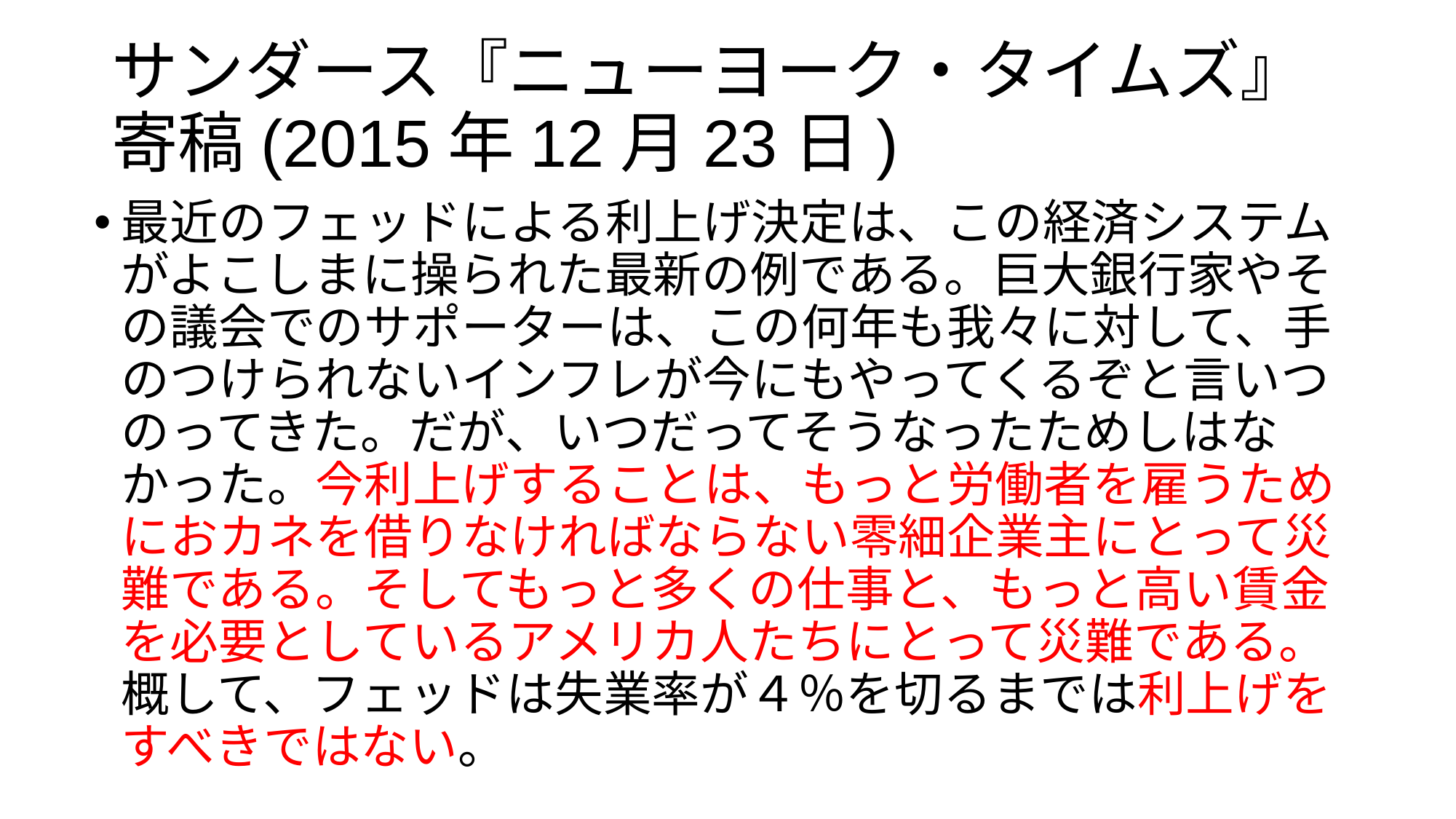

# サンダース『ニューヨーク・タイムズ』 寄稿(2015年12月23日)
最近のフェッドによる利上げ決定は、この経済システムがよこしまに操られた最新の例である。巨大銀行家やその議会でのサポーターは、この何年も我々に対して、手のつけられないインフレが今にもやってくるぞと言いつのってきた。だが、いつだってそうなったためしはなかった。今利上げすることは、もっと労働者を雇うためにおカネを借りなければならない零細企業主にとって災難である。そしてもっと多くの仕事と、もっと高い賃金を必要としているアメリカ人たちにとって災難である。概して、フェッドは失業率が４％を切るまでは利上げをすべきではない。